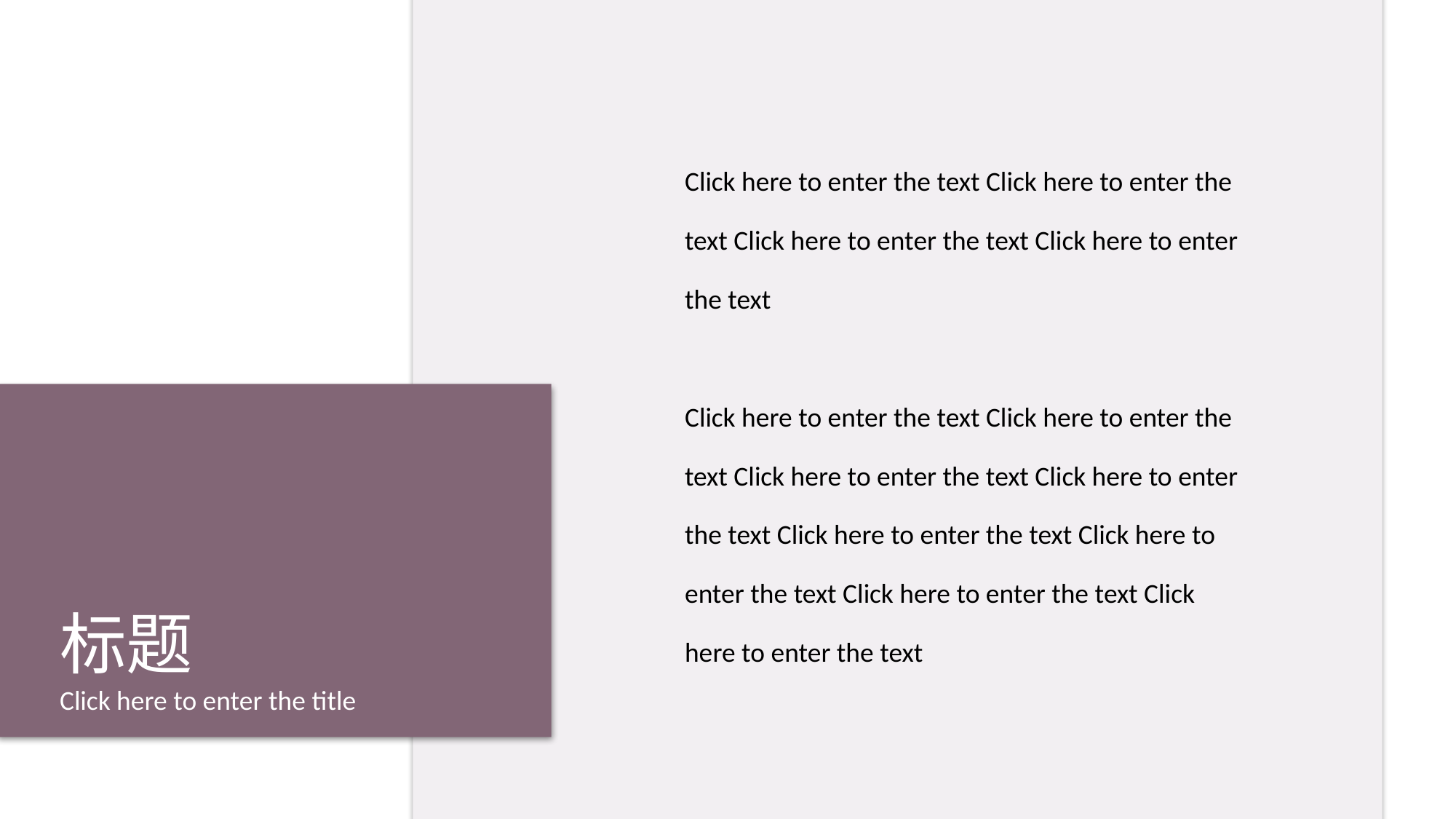

Click here to enter the text Click here to enter the text Click here to enter the text Click here to enter the text

Click here to enter the text Click here to enter the text Click here to enter the text Click here to enter the text Click here to enter the text Click here to enter the text Click here to enter the text Click here to enter the text

标题
Click here to enter the title